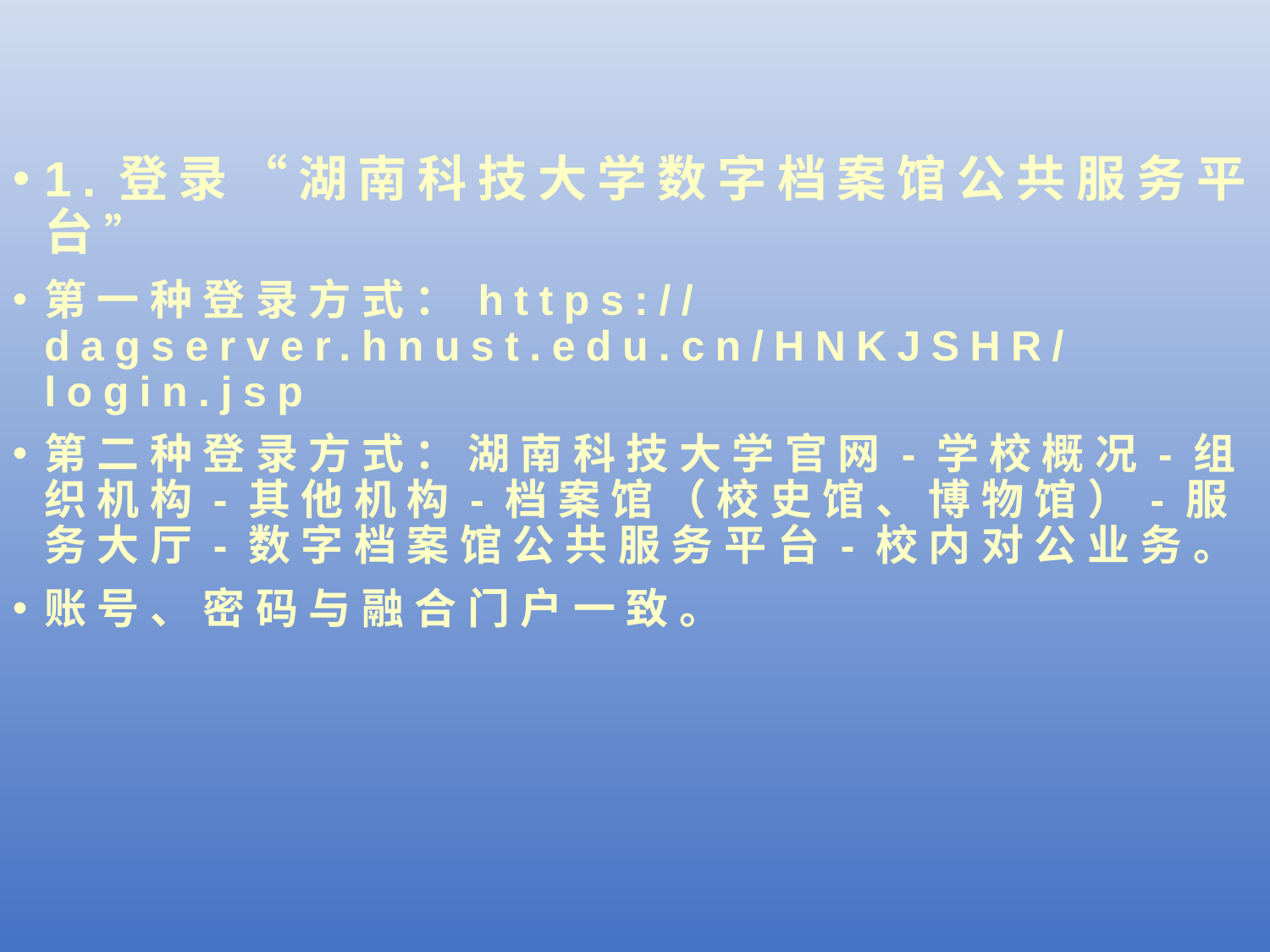

1.登录“湖南科技大学数字档案馆公共服务平台”
第一种登录方式：https://dagserver.hnust.edu.cn/HNKJSHR/login.jsp
第二种登录方式：湖南科技大学官网-学校概况-组织机构-其他机构-档案馆（校史馆、博物馆）-服务大厅-数字档案馆公共服务平台-校内对公业务。
账号、密码与融合门户一致。
#